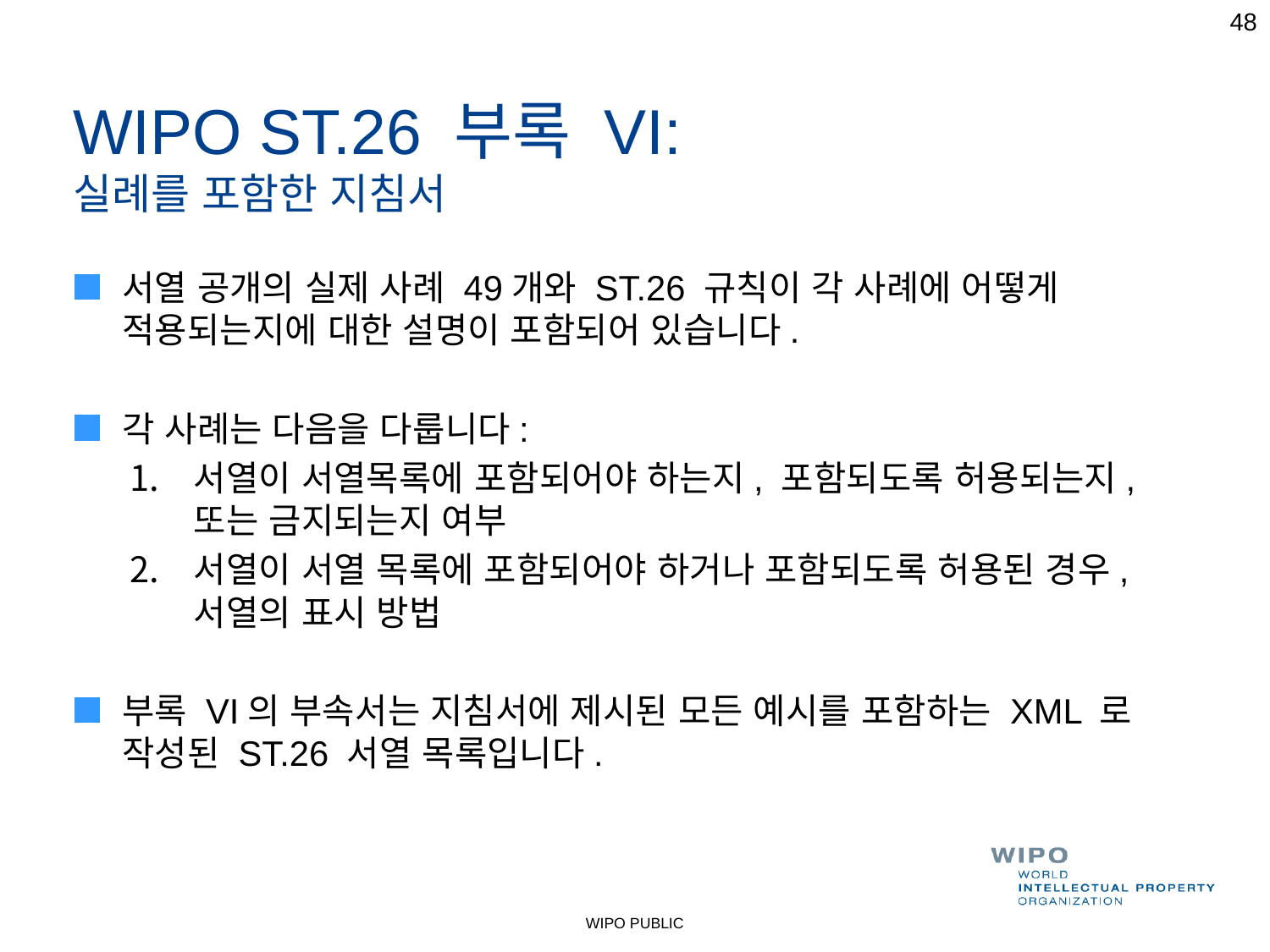

48
# WIPO ST.26 부록 VI: 실례를 포함한 지침서
서열 공개의 실제 사례 49개와 ST.26 규칙이 각 사례에 어떻게 적용되는지에 대한 설명이 포함되어 있습니다.

각 사례는 다음을 다룹니다:
서열이 서열목록에 포함되어야 하는지, 포함되도록 허용되는지, 또는 금지되는지 여부
서열이 서열 목록에 포함되어야 하거나 포함되도록 허용된 경우, 서열의 표시 방법

부록 VI의 부속서는 지침서에 제시된 모든 예시를 포함하는 XML 로 작성된 ST.26 서열 목록입니다.